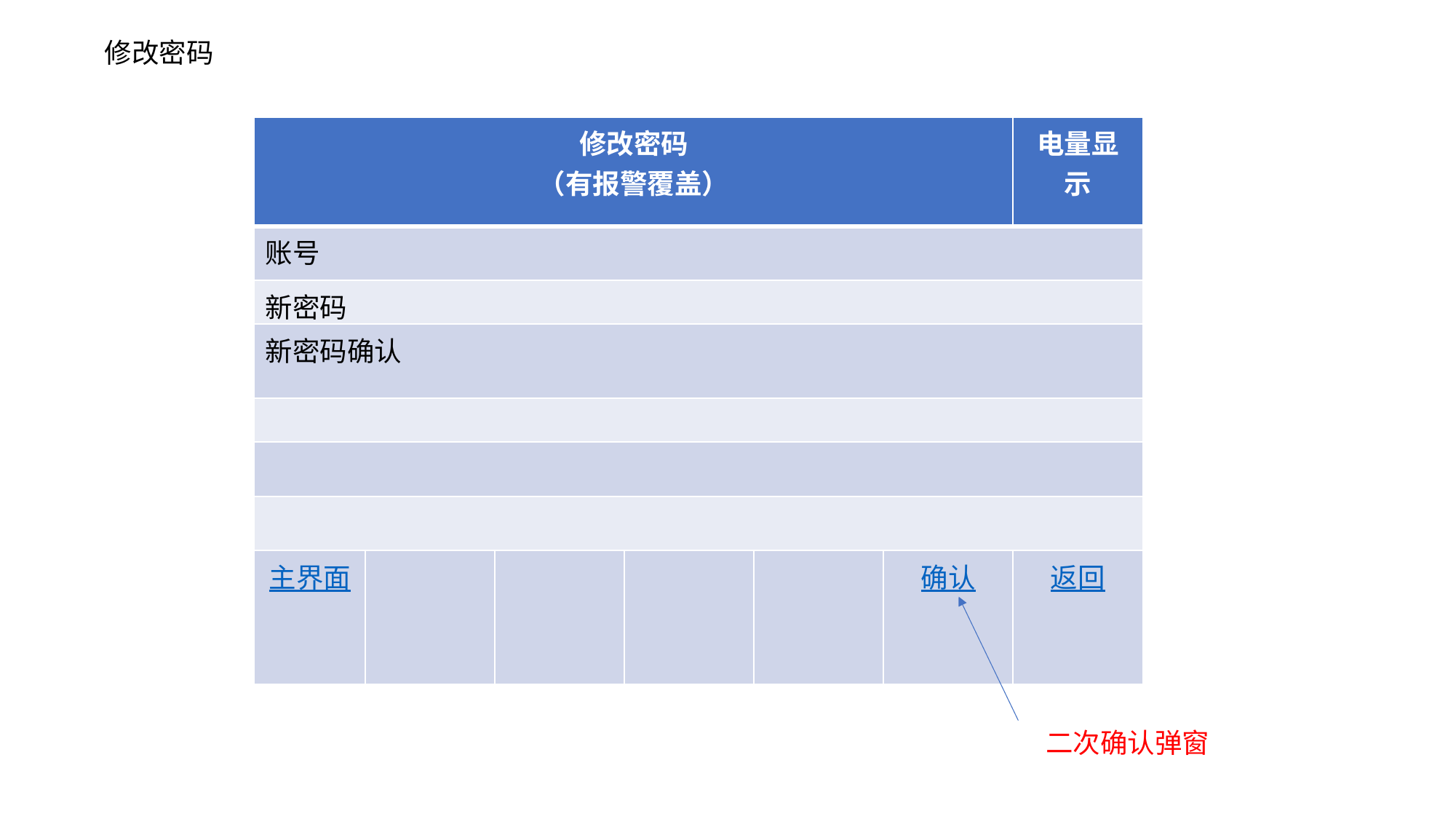

修改密码
| 修改密码 （有报警覆盖） |  |  |  |  |  | 电量显示 |
| --- | --- | --- | --- | --- | --- | --- |
| 账号 |  |  |  |  |  |  |
| 新密码 |  |  |  |  |  |  |
| 新密码确认 |  |  |  |  |  |  |
|  |  |  |  |  |  |  |
|  |  |  |  |  |  |  |
|  |  |  |  |  |  |  |
| 主界面 |  |  |  |  | 确认 | 返回 |
二次确认弹窗